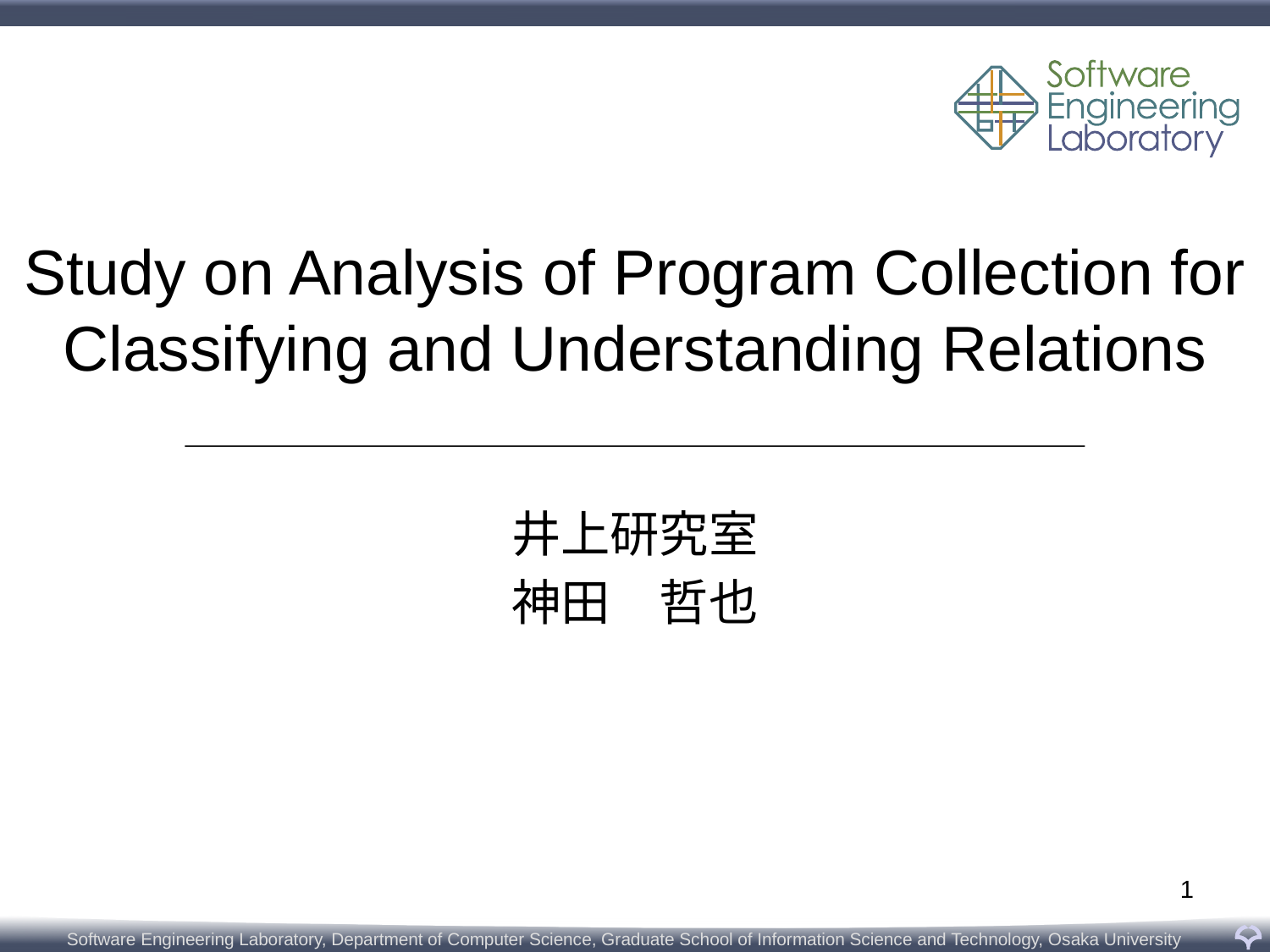

# Study on Analysis of Program Collection for Classifying and Understanding Relations
井上研究室
神田　哲也
1